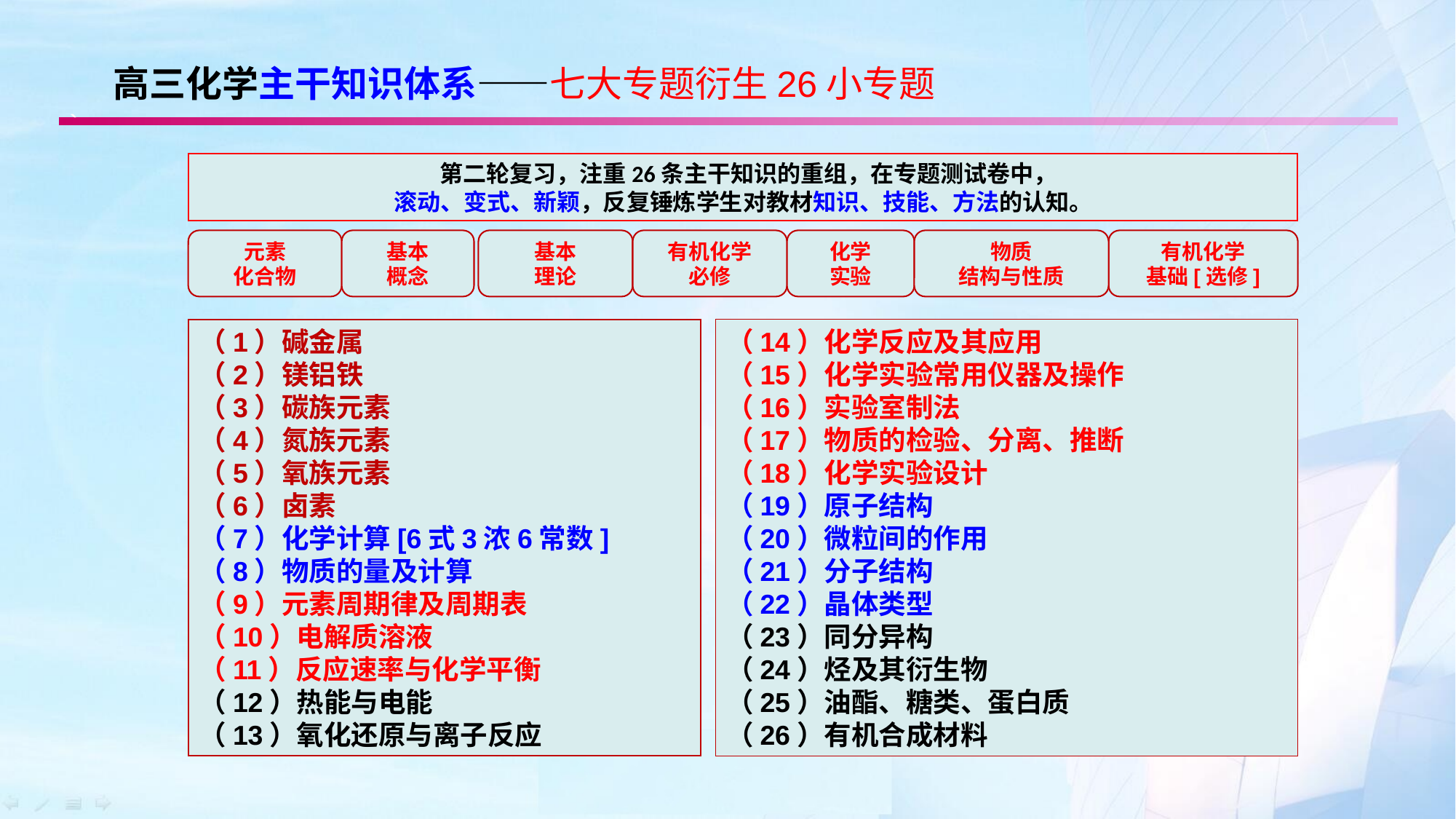

高三化学主干知识体系——七大专题衍生26小专题
`
 第二轮复习，注重26条主干知识的重组，在专题测试卷中，
滚动、变式、新颖，反复锤炼学生对教材知识、技能、方法的认知。
元素
化合物
基本
概念
基本
理论
有机化学
必修
化学
实验
物质
结构与性质
有机化学
基础[选修]
（1）碱金属
（2）镁铝铁
（3）碳族元素
（4）氮族元素
（5）氧族元素
（6）卤素
（7）化学计算[6式3浓6常数]
（8）物质的量及计算
（9）元素周期律及周期表
（10）电解质溶液
（11）反应速率与化学平衡
（12）热能与电能
（13）氧化还原与离子反应
（14）化学反应及其应用
（15）化学实验常用仪器及操作
（16）实验室制法
（17）物质的检验、分离、推断
（18）化学实验设计
（19）原子结构
（20）微粒间的作用
（21）分子结构
（22）晶体类型
（23）同分异构
（24）烃及其衍生物
（25）油酯、糖类、蛋白质
（26）有机合成材料